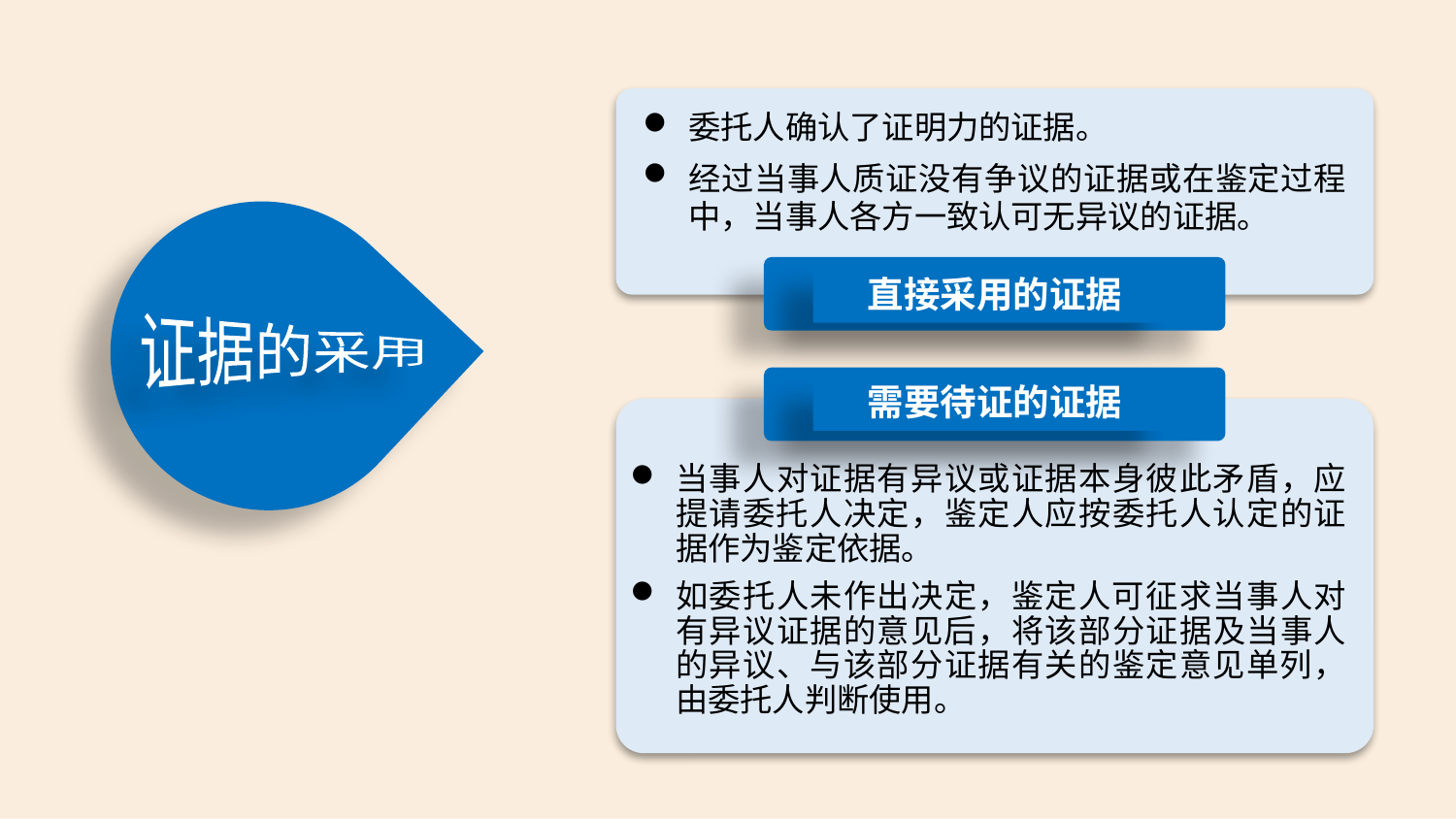

委托人确认了证明力的证据。
经过当事人质证没有争议的证据或在鉴定过程中，当事人各方一致认可无异议的证据。

证据的采用

直接采用的证据

需要待证的证据

当事人对证据有异议或证据本身彼此矛盾，应提请委托人决定，鉴定人应按委托人认定的证据作为鉴定依据。
如委托人未作出决定，鉴定人可征求当事人对有异议证据的意见后，将该部分证据及当事人的异议、与该部分证据有关的鉴定意见单列，由委托人判断使用。